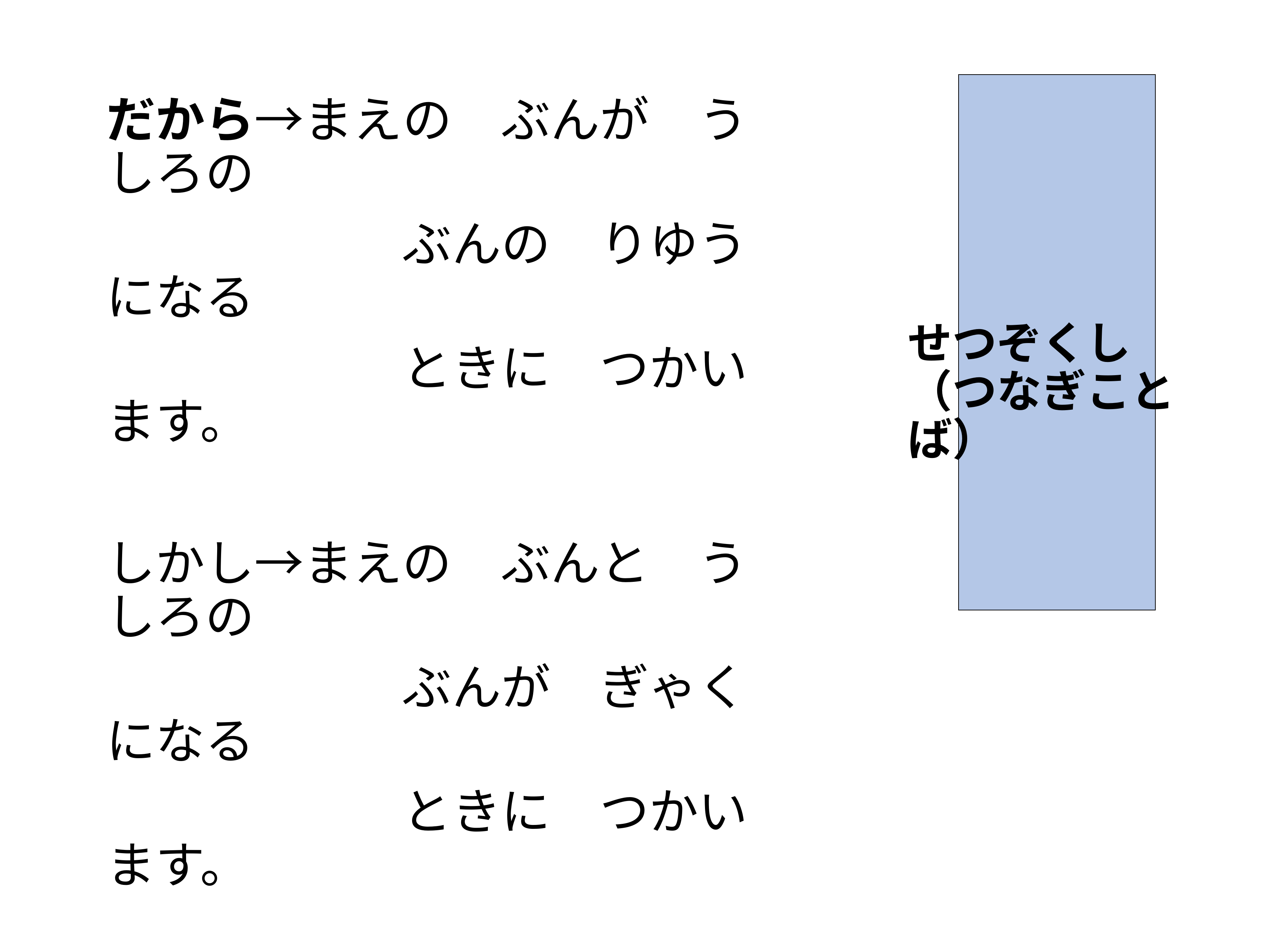

だから→まえの　ぶんが　うしろの
　　　　　　ぶんの　りゆうになる
　　　　　　ときに　つかいます。

しかし→まえの　ぶんと　うしろの
　　　　　　ぶんが　ぎゃくになる
　　　　　　ときに　つかいます。

# せつぞくし（つなぎことば）